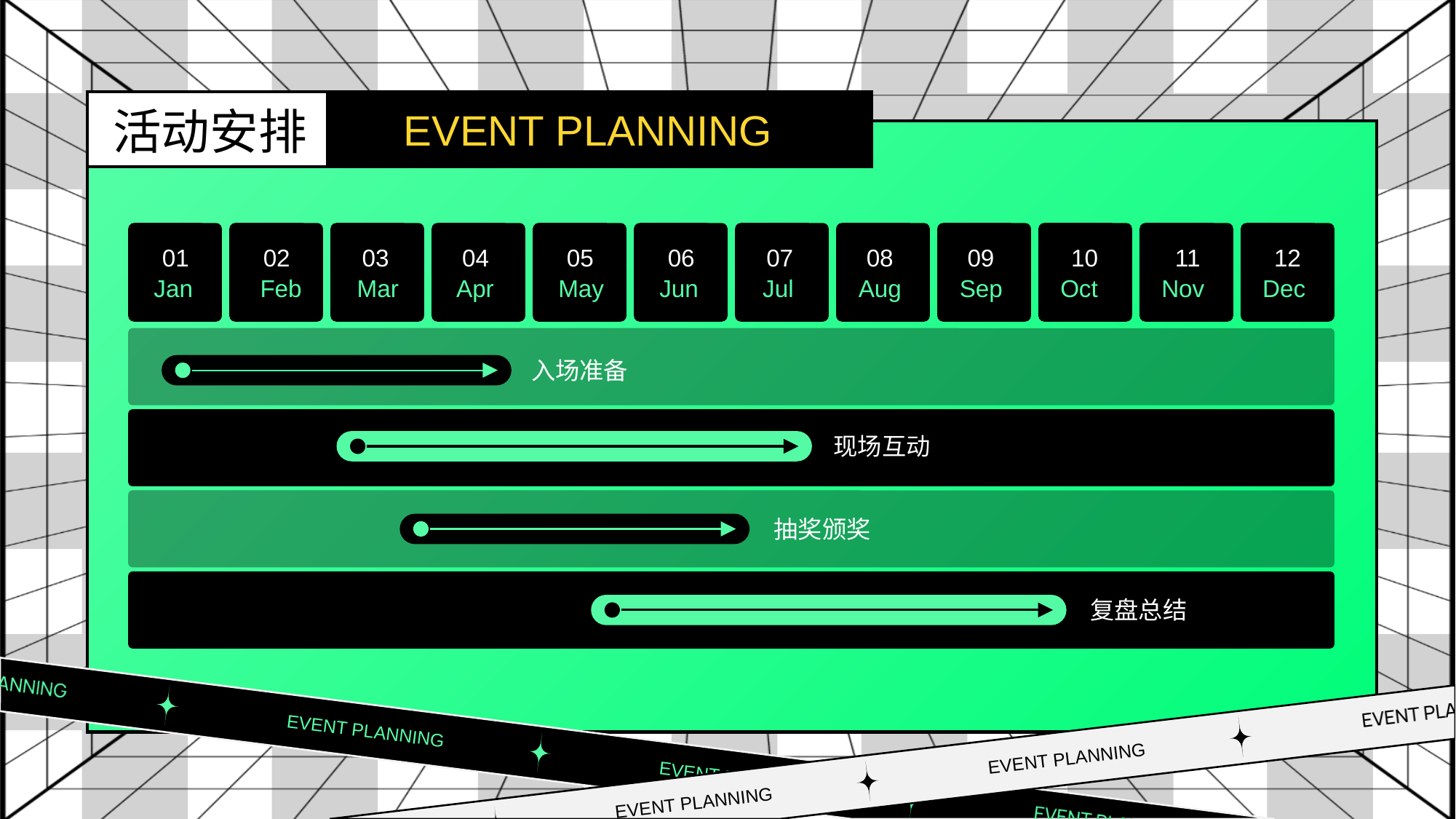

活动安排
EVENT PLANNING

01
02
03
04
05
06
07
08
09
10
11
12
Jan
Feb
Mar
Apr
May
Jun
Jul
Aug
Sep
Oct
Nov
Dec

入场准备

现场互动

抽奖颁奖

复盘总结